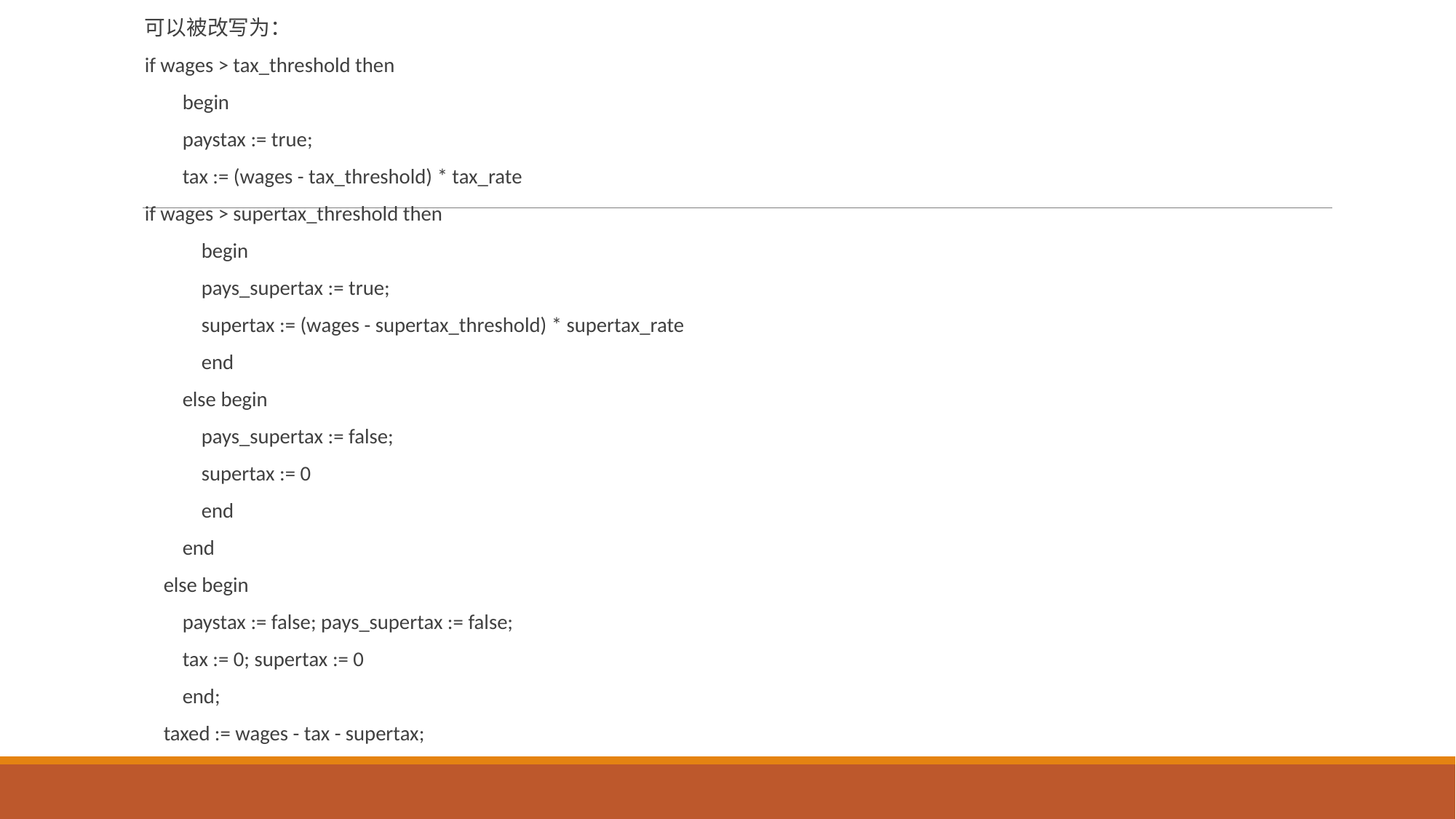

可以被改写为：
if wages > tax_threshold then
        begin
        paystax := true;
        tax := (wages - tax_threshold) * tax_rate
if wages > supertax_threshold then
            begin
            pays_supertax := true;
            supertax := (wages - supertax_threshold) * supertax_rate
            end
        else begin
            pays_supertax := false;
            supertax := 0
            end
        end
    else begin
        paystax := false; pays_supertax := false;
        tax := 0; supertax := 0
        end;
    taxed := wages - tax - supertax;
#